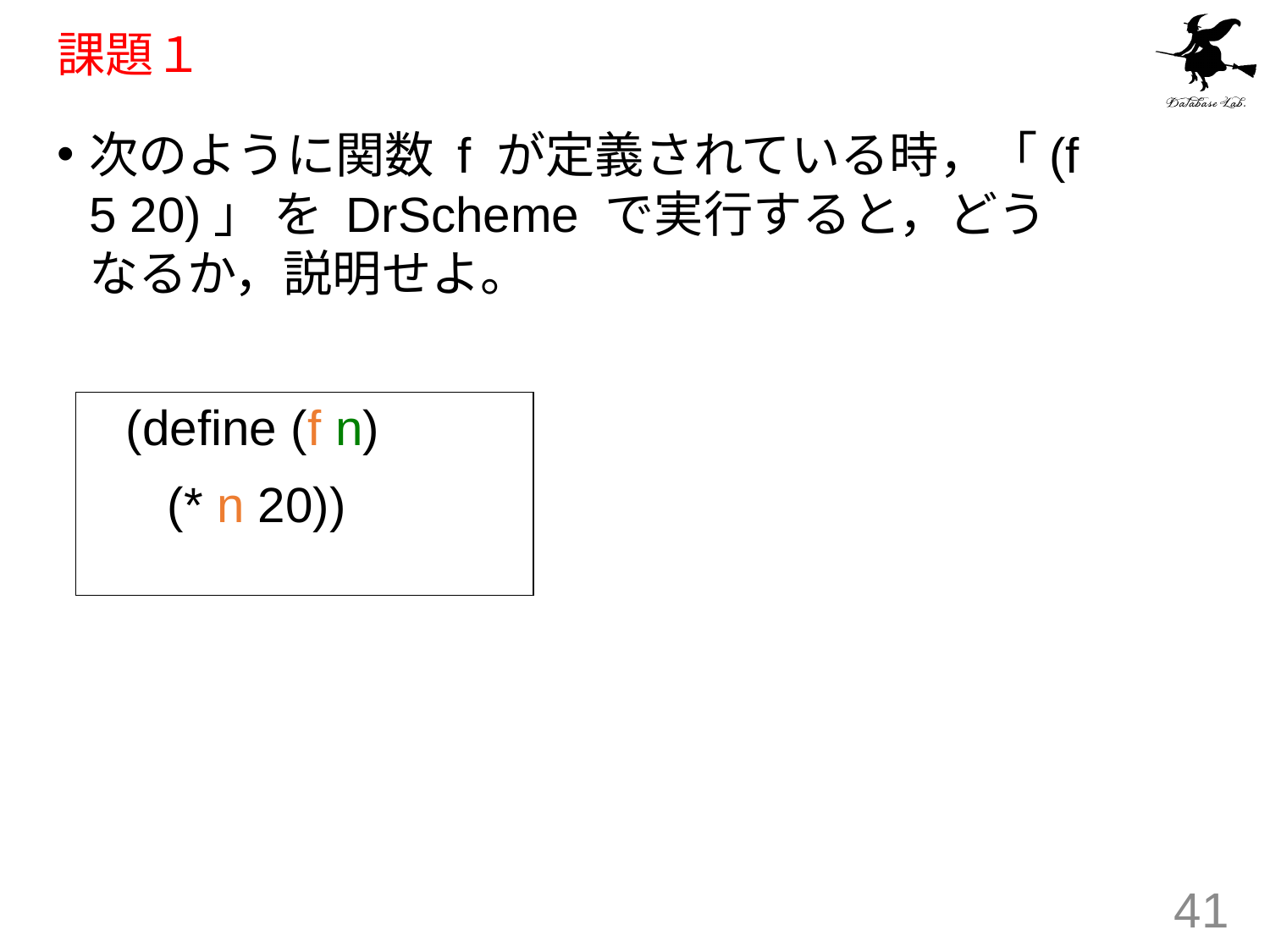

# 課題１
次のように関数 f が定義されている時，「(f 5 20)」 を DrScheme で実行すると，どうなるか，説明せよ。

     (define (f n)
        (* n 20))

41